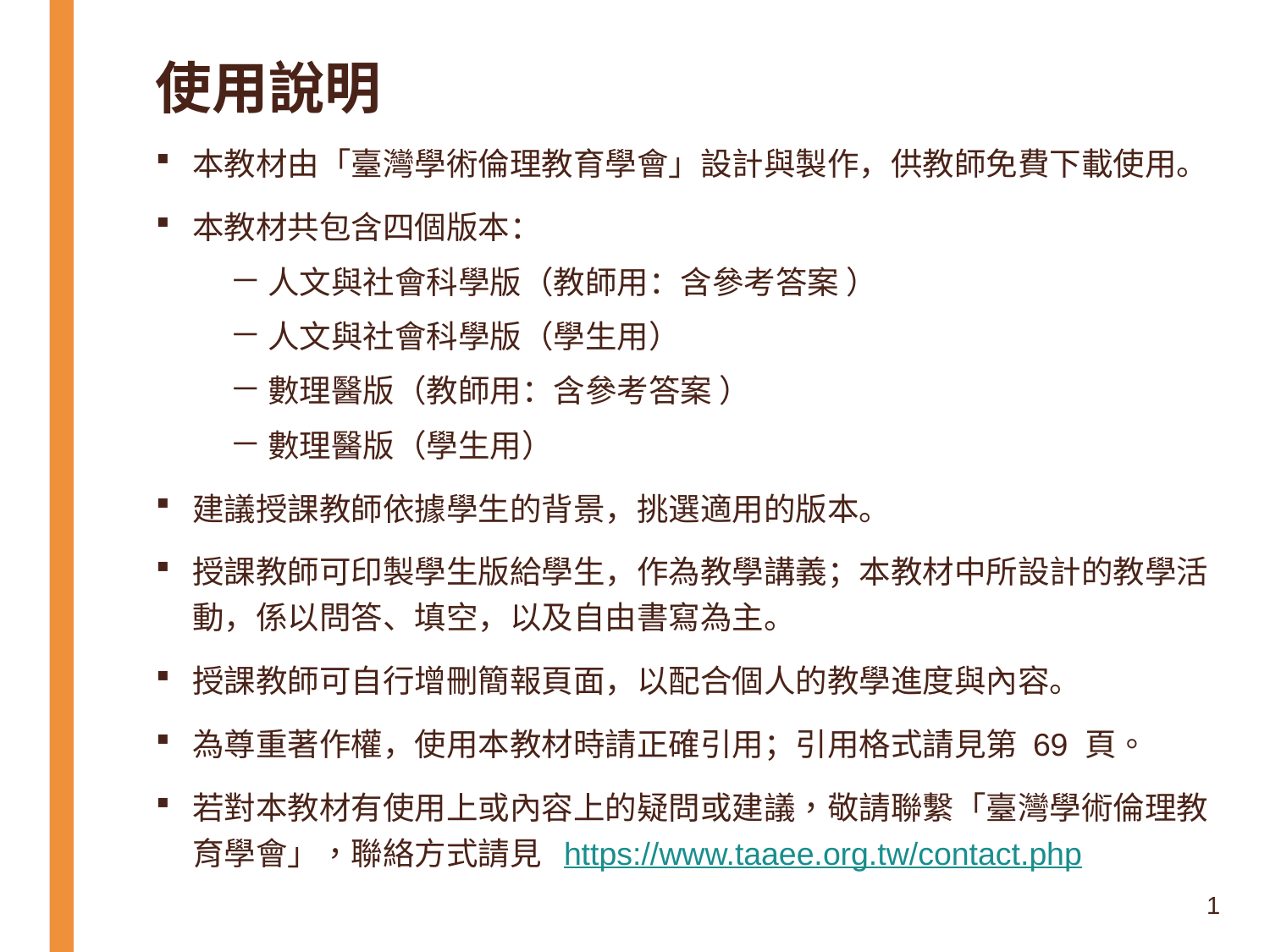

# 使用說明
本教材由「臺灣學術倫理教育學會」設計與製作，供教師免費下載使用。
本教材共包含四個版本：
人文與社會科學版（教師用：含參考答案 ）
人文與社會科學版（學生用）
數理醫版（教師用：含參考答案 ）
數理醫版（學生用）
建議授課教師依據學生的背景，挑選適用的版本。
授課教師可印製學生版給學生，作為教學講義；本教材中所設計的教學活動，係以問答、填空，以及自由書寫為主。
授課教師可自行增刪簡報頁面，以配合個人的教學進度與內容。
為尊重著作權，使用本教材時請正確引用；引用格式請見第 69 頁。
若對本教材有使用上或內容上的疑問或建議，敬請聯繫「臺灣學術倫理教育學會」，聯絡方式請見  https://www.taaee.org.tw/contact.php
1